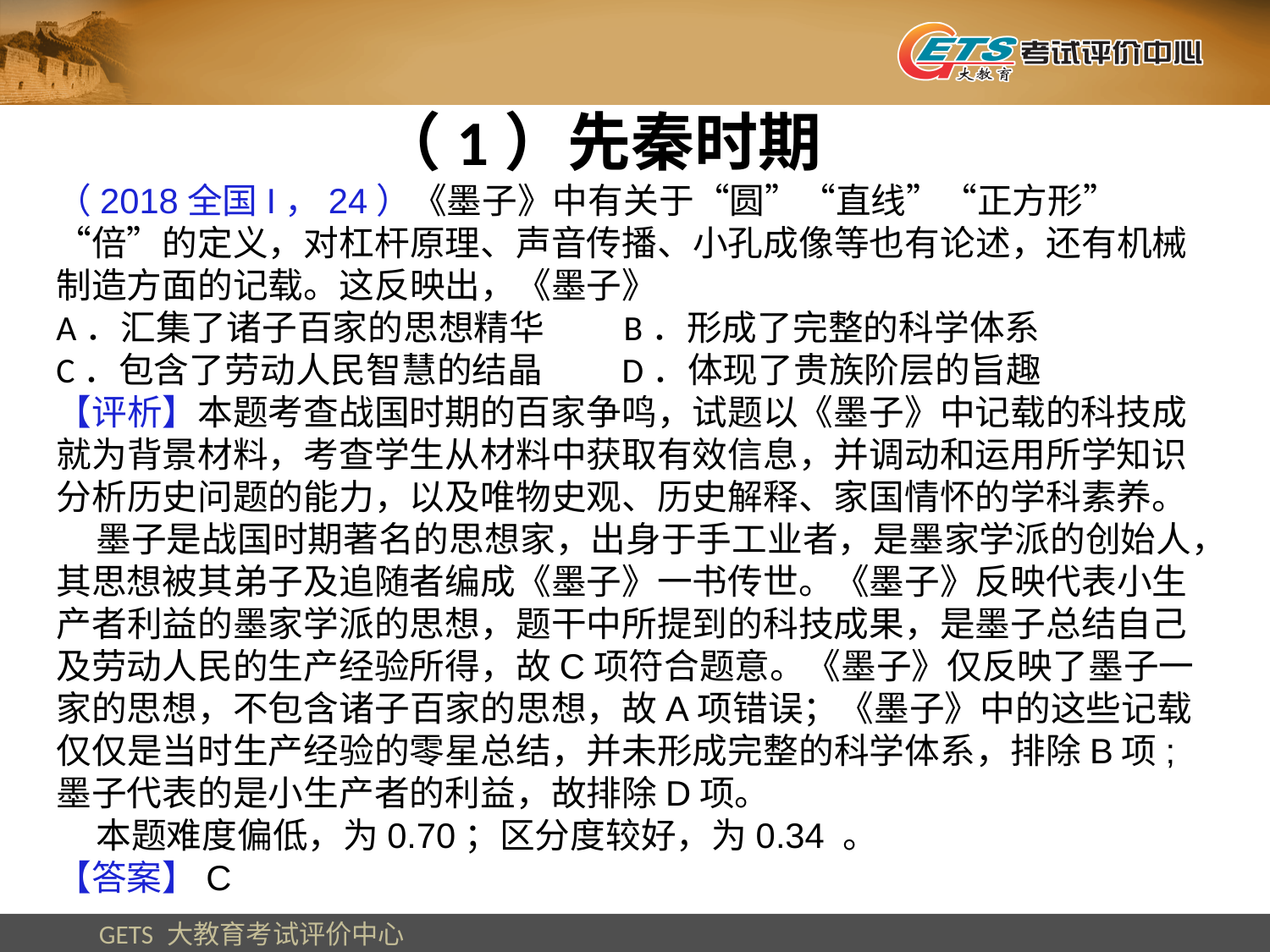

（1）先秦时期
（2018全国I，24）《墨子》中有关于“圆”“直线”“正方形”“倍”的定义，对杠杆原理、声音传播、小孔成像等也有论述，还有机械制造方面的记载。这反映出，《墨子》A．汇集了诸子百家的思想精华         B．形成了完整的科学体系C．包含了劳动人民智慧的结晶         D．体现了贵族阶层的旨趣
【评析】本题考查战国时期的百家争鸣，试题以《墨子》中记载的科技成就为背景材料，考查学生从材料中获取有效信息，并调动和运用所学知识分析历史问题的能力，以及唯物史观、历史解释、家国情怀的学科素养。    墨子是战国时期著名的思想家，出身于手工业者，是墨家学派的创始人，其思想被其弟子及追随者编成《墨子》一书传世。《墨子》反映代表小生产者利益的墨家学派的思想，题干中所提到的科技成果，是墨子总结自己及劳动人民的生产经验所得，故C项符合题意。《墨子》仅反映了墨子一家的思想，不包含诸子百家的思想，故A项错误；《墨子》中的这些记载仅仅是当时生产经验的零星总结，并未形成完整的科学体系，排除B项;墨子代表的是小生产者的利益，故排除D项。    本题难度偏低，为0.70；区分度较好，为0.34 。
【答案】C